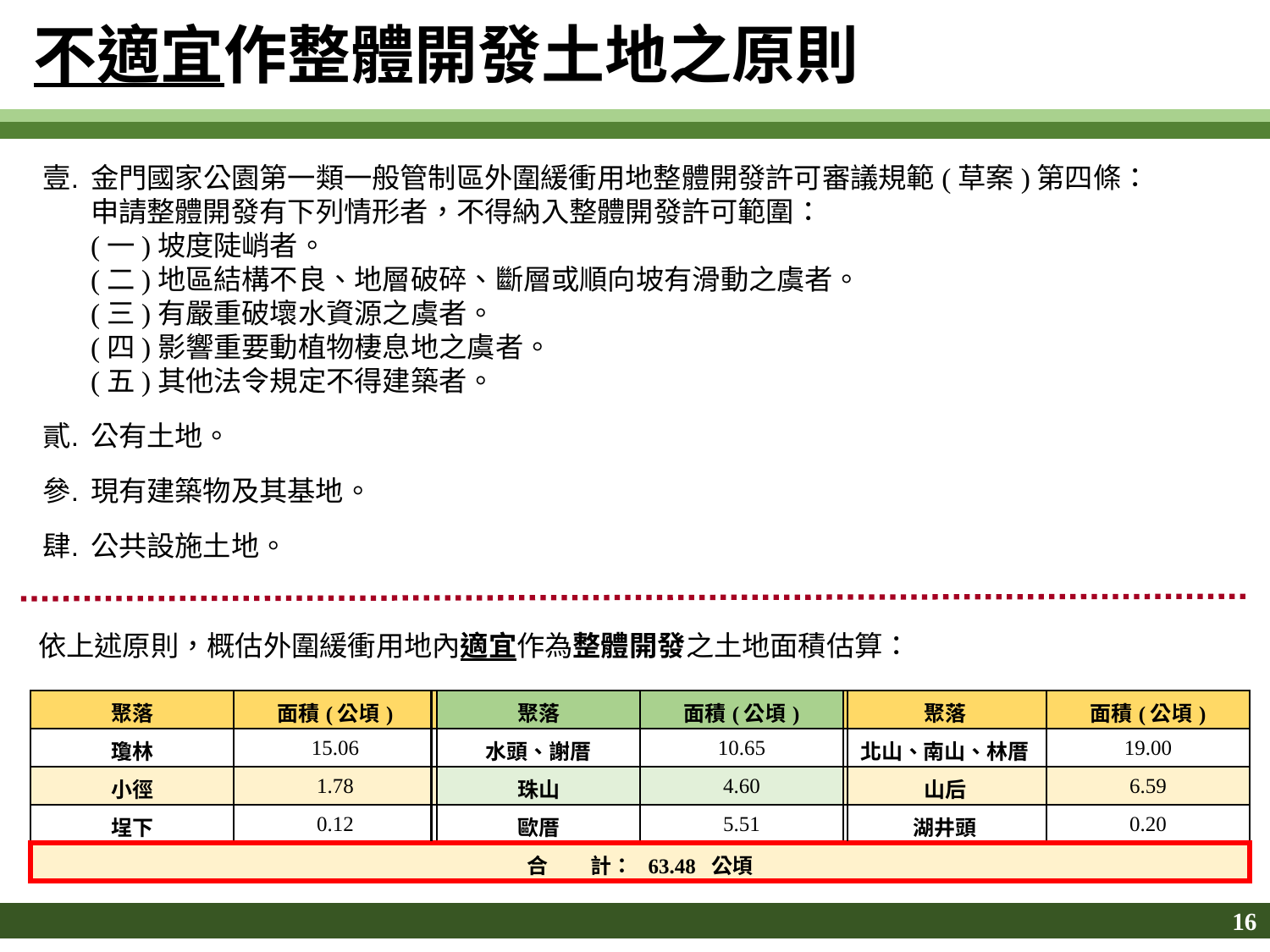

不適宜作整體開發土地之原則
金門國家公園第一類一般管制區外圍緩衝用地整體開發許可審議規範(草案)第四條：
申請整體開發有下列情形者，不得納入整體開發許可範圍：
(一)坡度陡峭者。
(二)地區結構不良、地層破碎、斷層或順向坡有滑動之虞者。
(三)有嚴重破壞水資源之虞者。
(四)影響重要動植物棲息地之虞者。
(五)其他法令規定不得建築者。
公有土地。
現有建築物及其基地。
公共設施土地。
依上述原則，概估外圍緩衝用地內適宜作為整體開發之土地面積估算：
| 聚落 | 面積(公頃) | 聚落 | 面積(公頃) | 聚落 | 面積(公頃) |
| --- | --- | --- | --- | --- | --- |
| 瓊林 | 15.06 | 水頭、謝厝 | 10.65 | 北山、南山、林厝 | 19.00 |
| 小徑 | 1.78 | 珠山 | 4.60 | 山后 | 6.59 |
| 埕下 | 0.12 | 歐厝 | 5.51 | 湖井頭 | 0.20 |
| 合　　計： 63.48 公頃 |  |  |  |  |  |
16